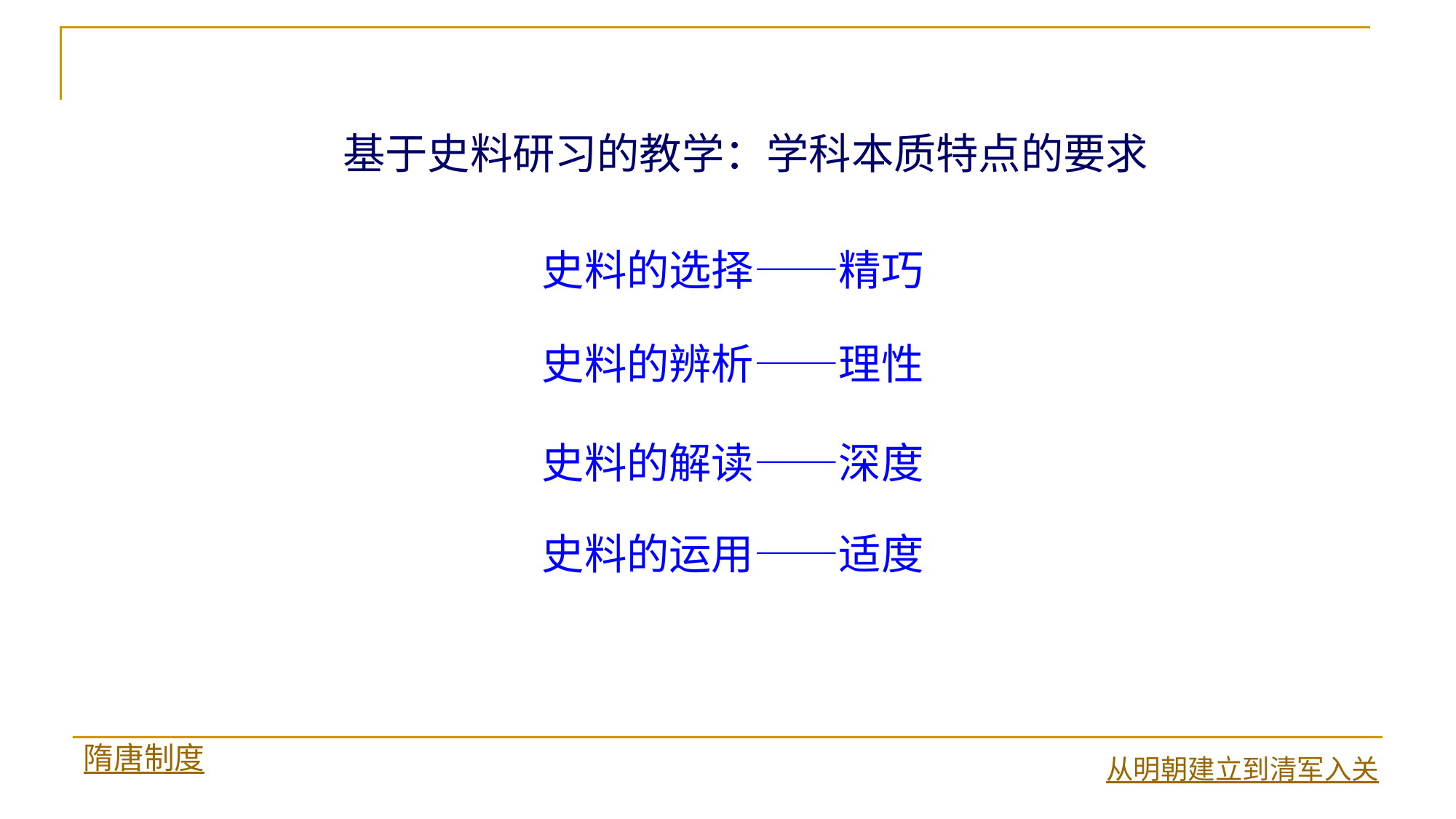

基于史料研习的教学：学科本质特点的要求
史料的选择——精巧
史料的辨析——理性
史料的解读——深度
史料的运用——适度
隋唐制度
从明朝建立到清军入关